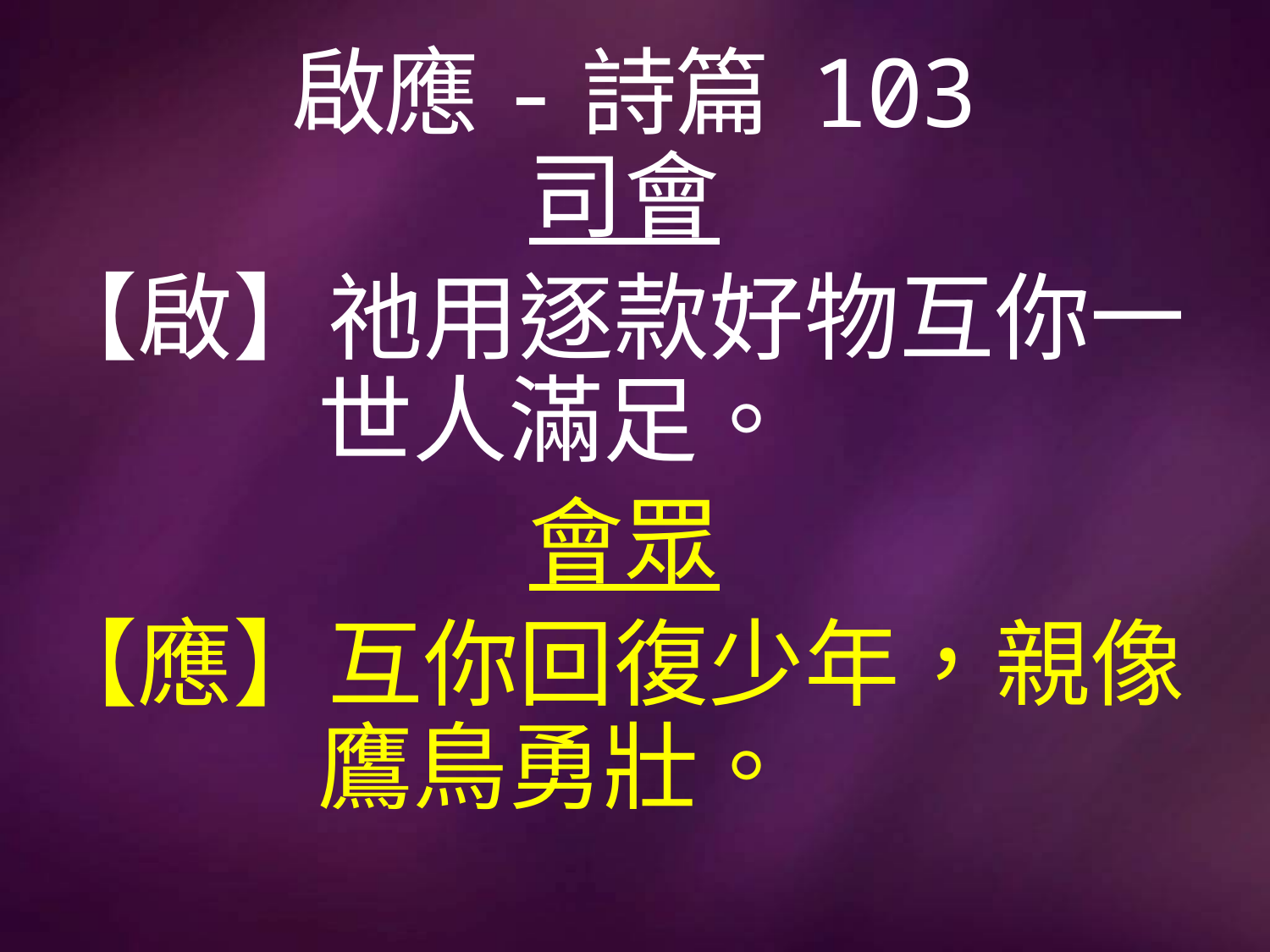

# 啟應-詩篇 103
司會
【啟】祂用逐款好物互你一		 世人滿足。
會眾
【應】互你回復少年，親像		 鷹鳥勇壯。